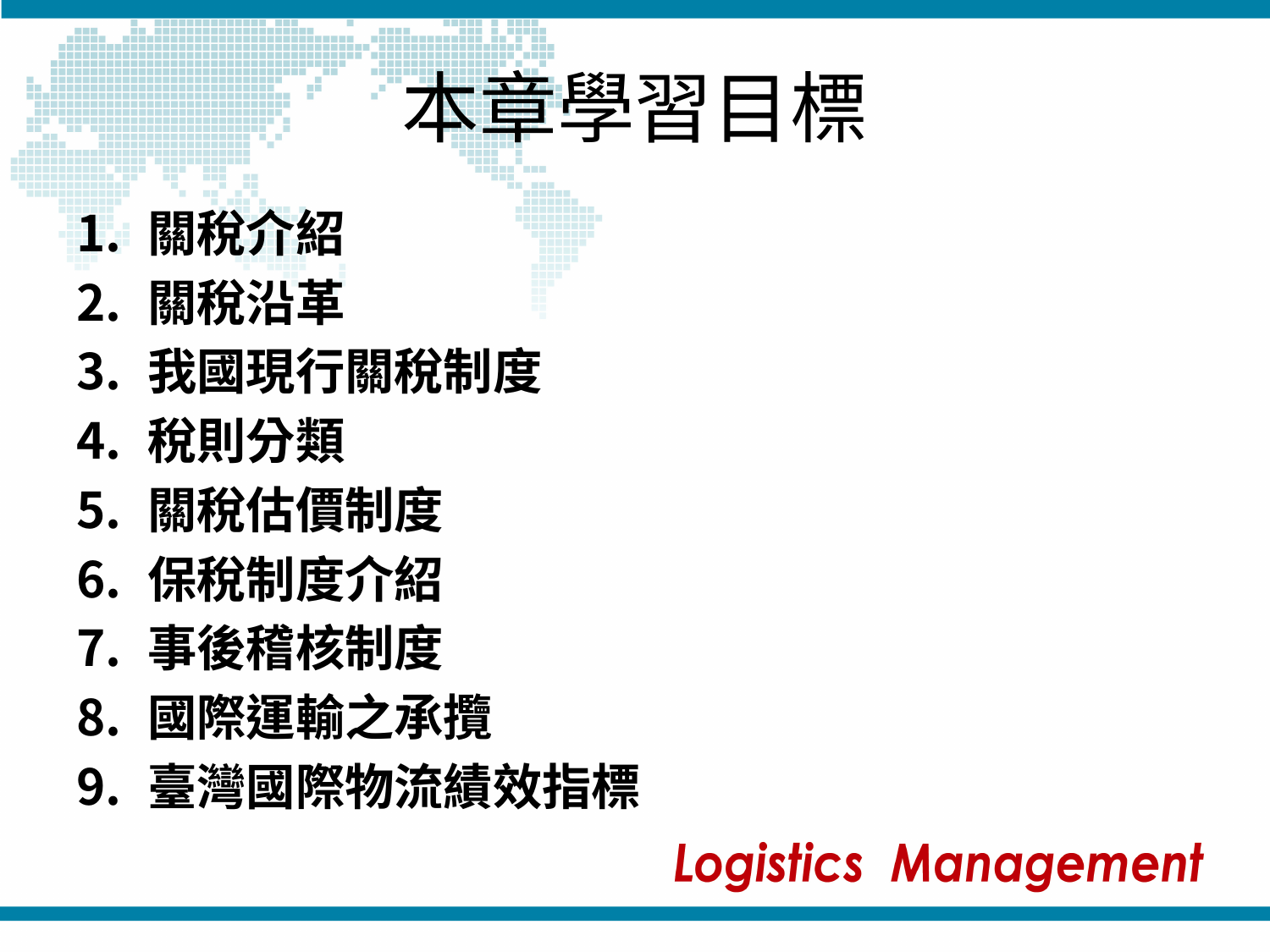

# 本章學習目標
關稅介紹
關稅沿革
我國現行關稅制度
稅則分類
關稅估價制度
保稅制度介紹
事後稽核制度
國際運輸之承攬
臺灣國際物流績效指標